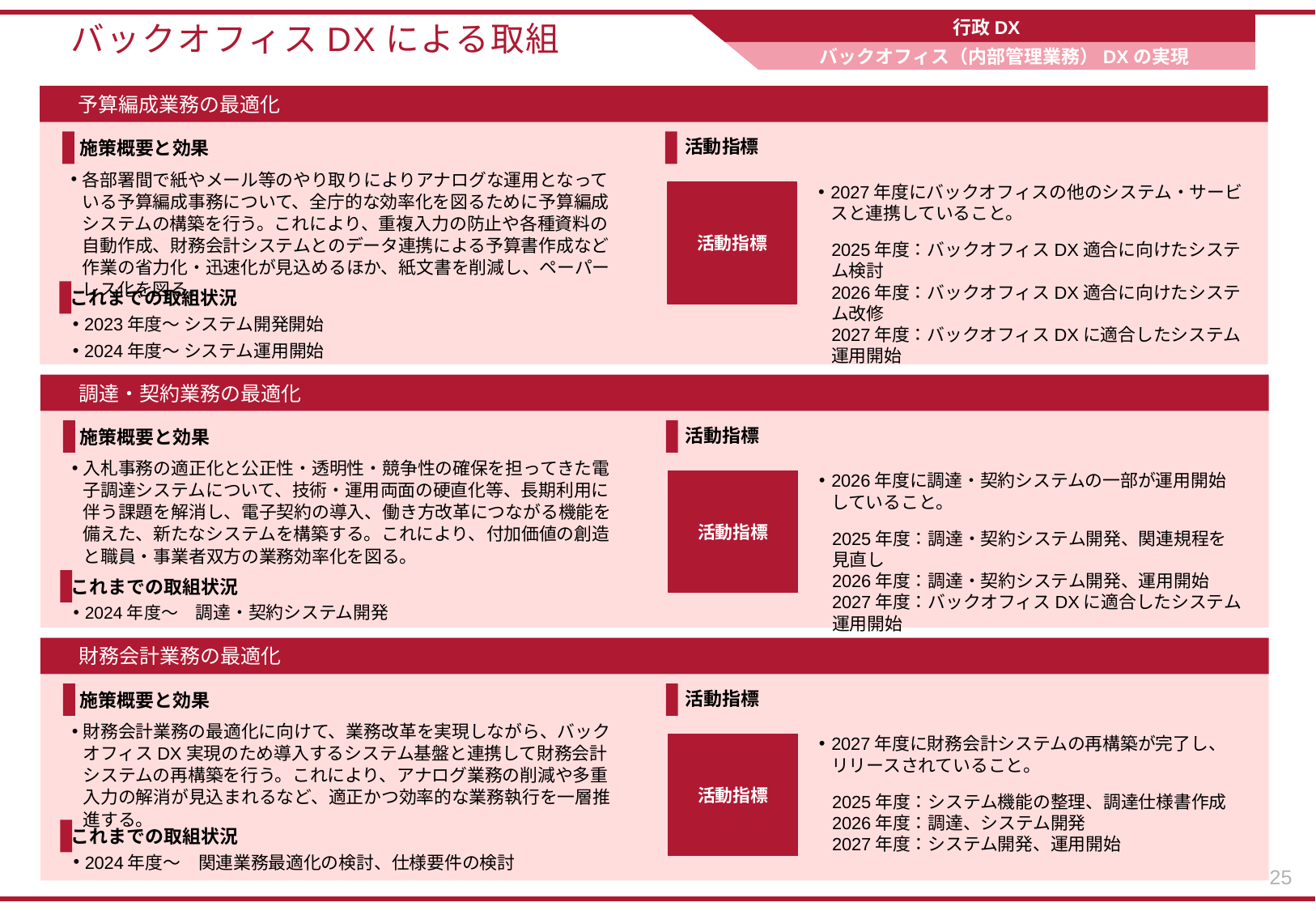

# バックオフィスDXによる取組
予算編成業務の最適化

施策概要と効果

活動指標
各部署間で紙やメール等のやり取りによりアナログな運用となっている予算編成事務について、全庁的な効率化を図るために予算編成システムの構築を行う。これにより、重複入力の防止や各種資料の自動作成、財務会計システムとのデータ連携による予算書作成など作業の省力化・迅速化が見込めるほか、紙文書を削減し、ペーパーレス化を図る。
2027年度にバックオフィスの他のシステム・サービスと連携していること。
活動指標
2025年度：バックオフィスDX適合に向けたシステム検討
2026年度：バックオフィスDX適合に向けたシステム改修
2027年度：バックオフィスDXに適合したシステム運用開始

これまでの取組状況
2023年度～ システム開発開始
2024年度～ システム運用開始
調達・契約業務の最適化

施策概要と効果

活動指標
入札事務の適正化と公正性・透明性・競争性の確保を担ってきた電子調達システムについて、技術・運用両面の硬直化等、長期利用に伴う課題を解消し、電子契約の導入、働き方改革につながる機能を備えた、新たなシステムを構築する。これにより、付加価値の創造と職員・事業者双方の業務効率化を図る。
2026年度に調達・契約システムの一部が運用開始
していること。
活動指標
2025年度：調達・契約システム開発、関連規程を見直し
2026年度：調達・契約システム開発、運用開始
2027年度：バックオフィスDXに適合したシステム運用開始

これまでの取組状況
2024年度～　調達・契約システム開発
財務会計業務の最適化

施策概要と効果

活動指標
財務会計業務の最適化に向けて、業務改革を実現しながら、バックオフィスDX実現のため導入するシステム基盤と連携して財務会計システムの再構築を行う。これにより、アナログ業務の削減や多重入力の解消が見込まれるなど、適正かつ効率的な業務執行を一層推進する。
2027年度に財務会計システムの再構築が完了し、
リリースされていること。
活動指標
2025年度：システム機能の整理、調達仕様書作成
2026年度：調達、システム開発
2027年度：システム開発、運用開始

これまでの取組状況
2024年度～　関連業務最適化の検討、仕様要件の検討​
25